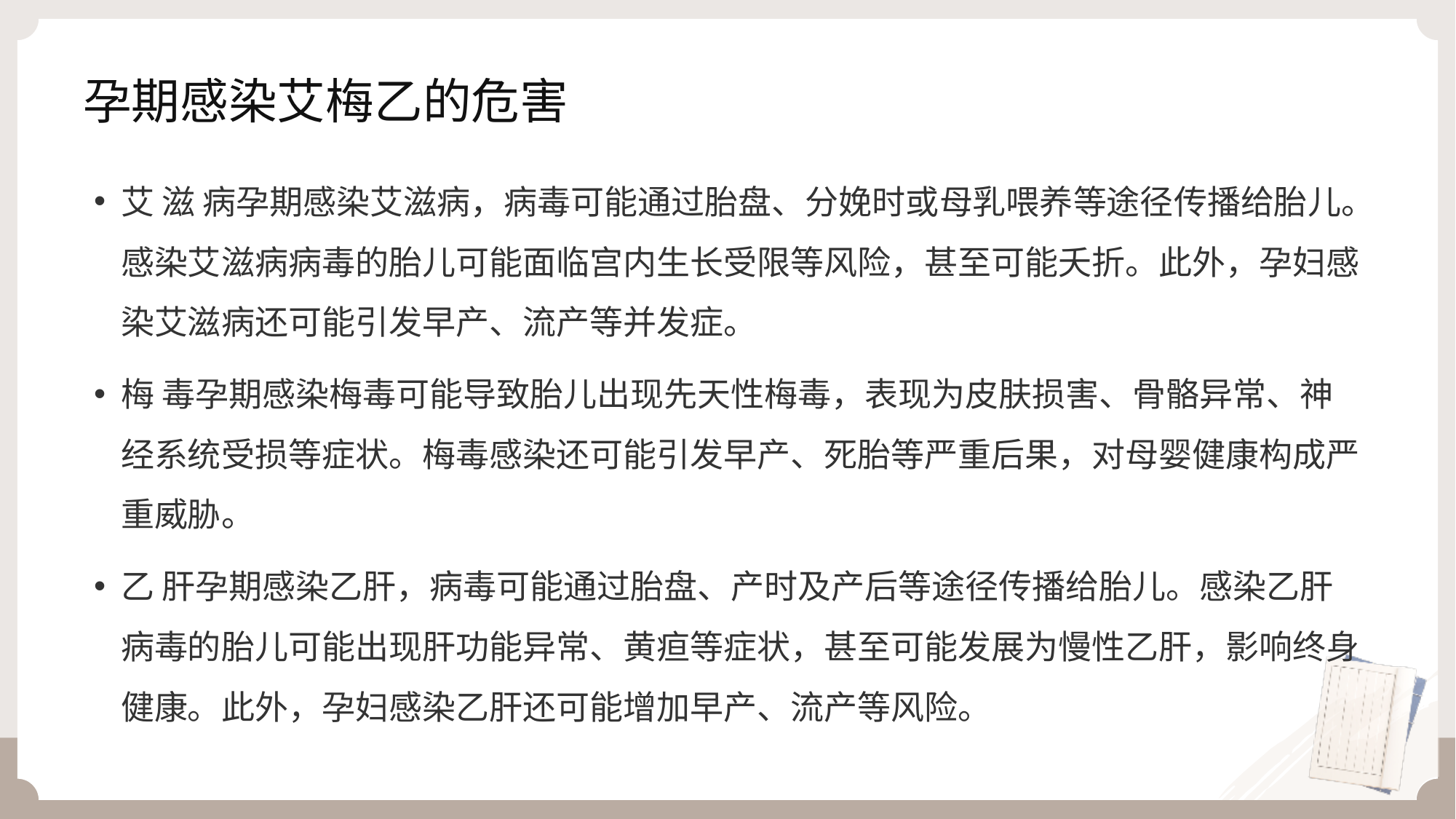

# 孕期感染艾梅乙的危害
艾 滋 病孕期感染艾滋病，病毒可能通过胎盘、分娩时或母乳喂养等途径传播给胎儿。感染艾滋病病毒的胎儿可能面临宫内生长受限等风险，甚至可能夭折。此外，孕妇感染艾滋病还可能引发早产、流产等并发症。
梅 毒孕期感染梅毒可能导致胎儿出现先天性梅毒，表现为皮肤损害、骨骼异常、神经系统受损等症状。梅毒感染还可能引发早产、死胎等严重后果，对母婴健康构成严重威胁。
乙 肝孕期感染乙肝，病毒可能通过胎盘、产时及产后等途径传播给胎儿。感染乙肝病毒的胎儿可能出现肝功能异常、黄疸等症状，甚至可能发展为慢性乙肝，影响终身健康。此外，孕妇感染乙肝还可能增加早产、流产等风险。